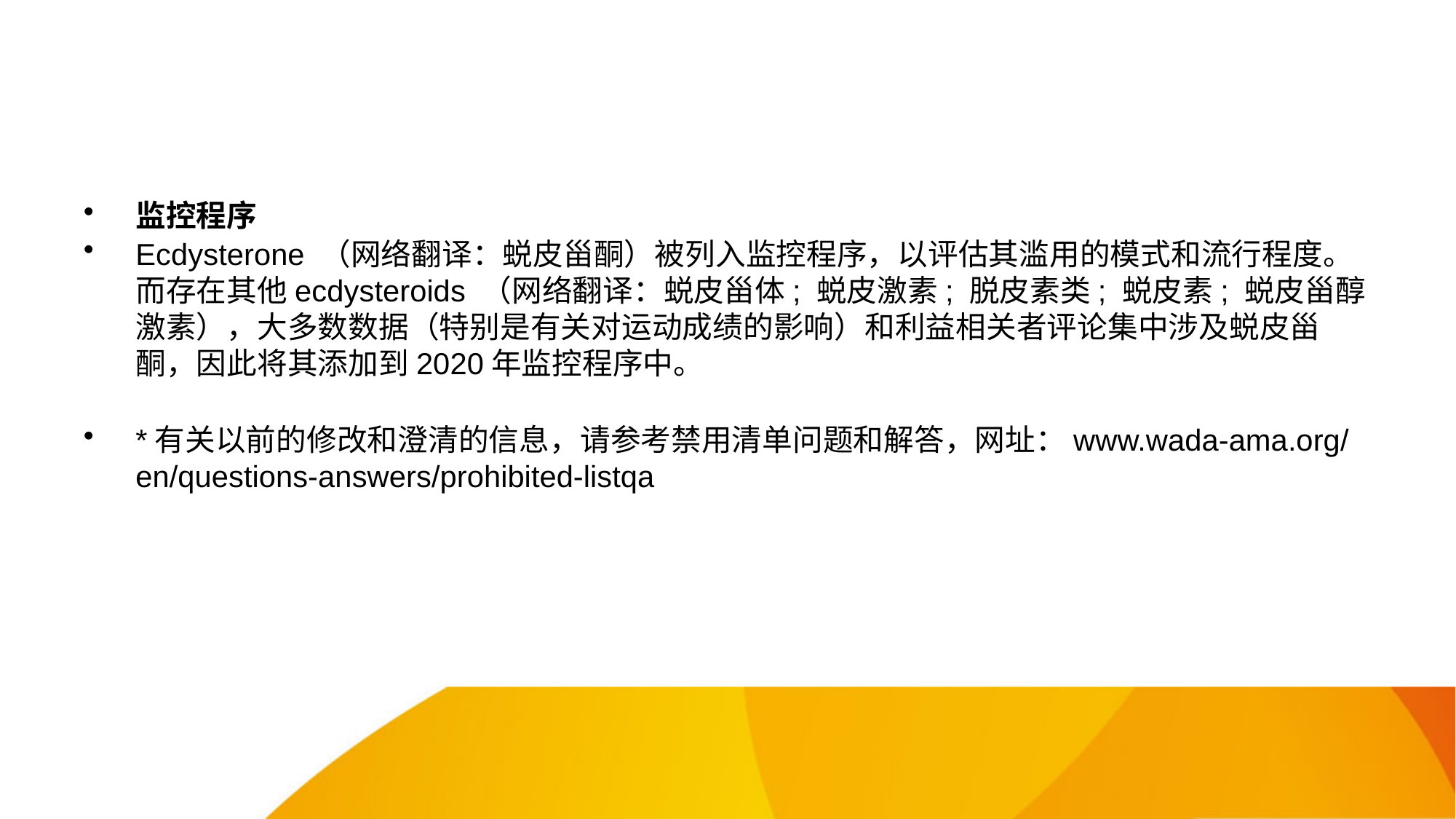

监控程序
Ecdysterone （网络翻译：蜕皮甾酮）被列入监控程序，以评估其滥用的模式和流行程度。而存在其他ecdysteroids （网络翻译：蜕皮甾体; 蜕皮激素; 脱皮素类; 蜕皮素; 蜕皮甾醇激素），大多数数据（特别是有关对运动成绩的影响）和利益相关者评论集中涉及蜕皮甾酮，因此将其添加到2020年监控程序中。

*有关以前的修改和澄清的信息，请参考禁用清单问题和解答，网址：www.wada-ama.org/en/questions-answers/prohibited-listqa